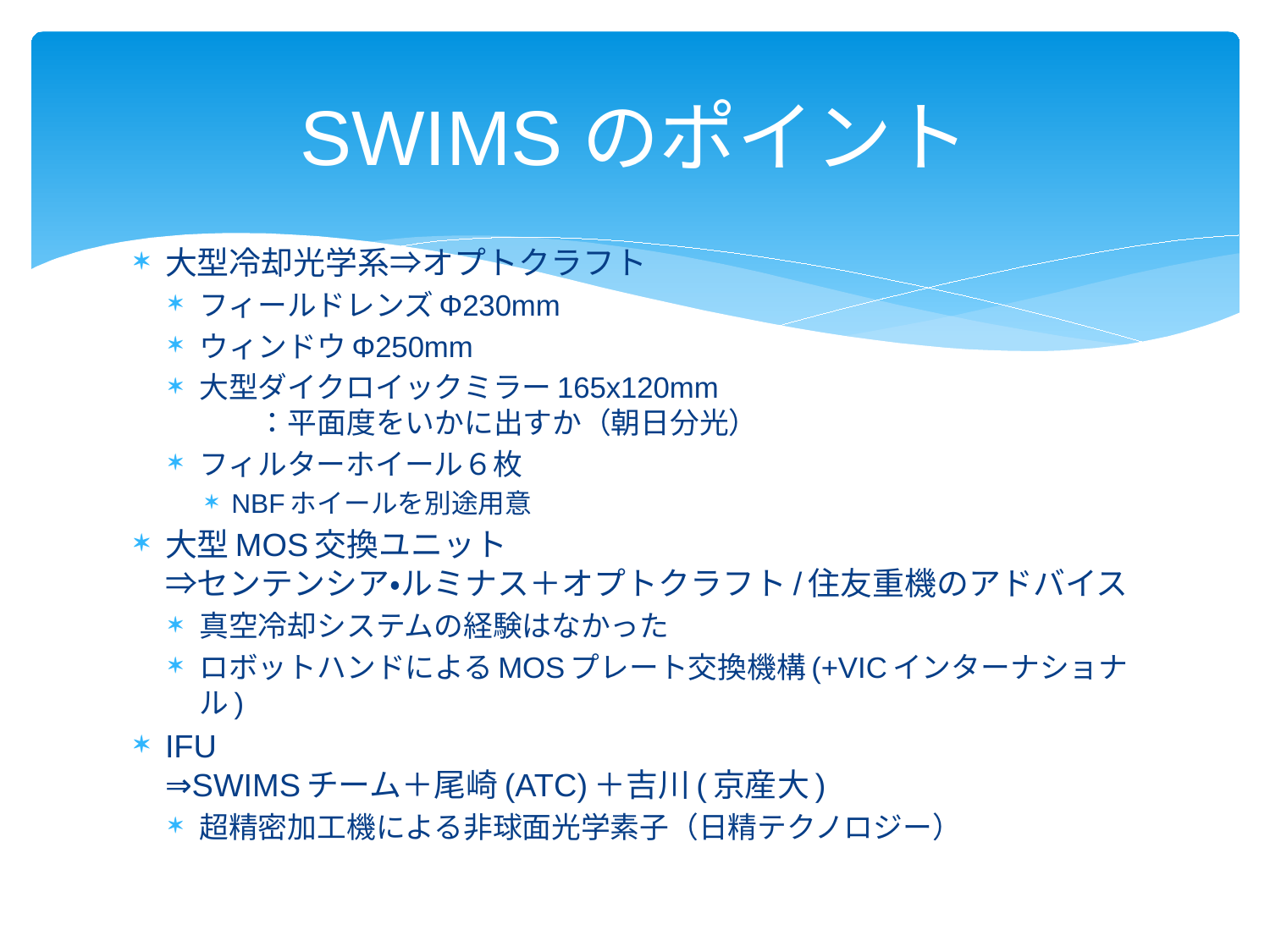

# SWIMSのポイント
大型冷却光学系⇒オプトクラフト
フィールドレンズΦ230mm
ウィンドウΦ250mm
大型ダイクロイックミラー165x120mm
　　：平面度をいかに出すか（朝日分光）
フィルターホイール６枚
NBFホイールを別途用意
大型MOS交換ユニット
⇒センテンシア・ルミナス＋オプトクラフト/住友重機のアドバイス
真空冷却システムの経験はなかった
ロボットハンドによるMOSプレート交換機構(+VICインターナショナル)
IFU
⇒SWIMSチーム＋尾崎(ATC)＋吉川(京産大)
超精密加工機による非球面光学素子（日精テクノロジー）